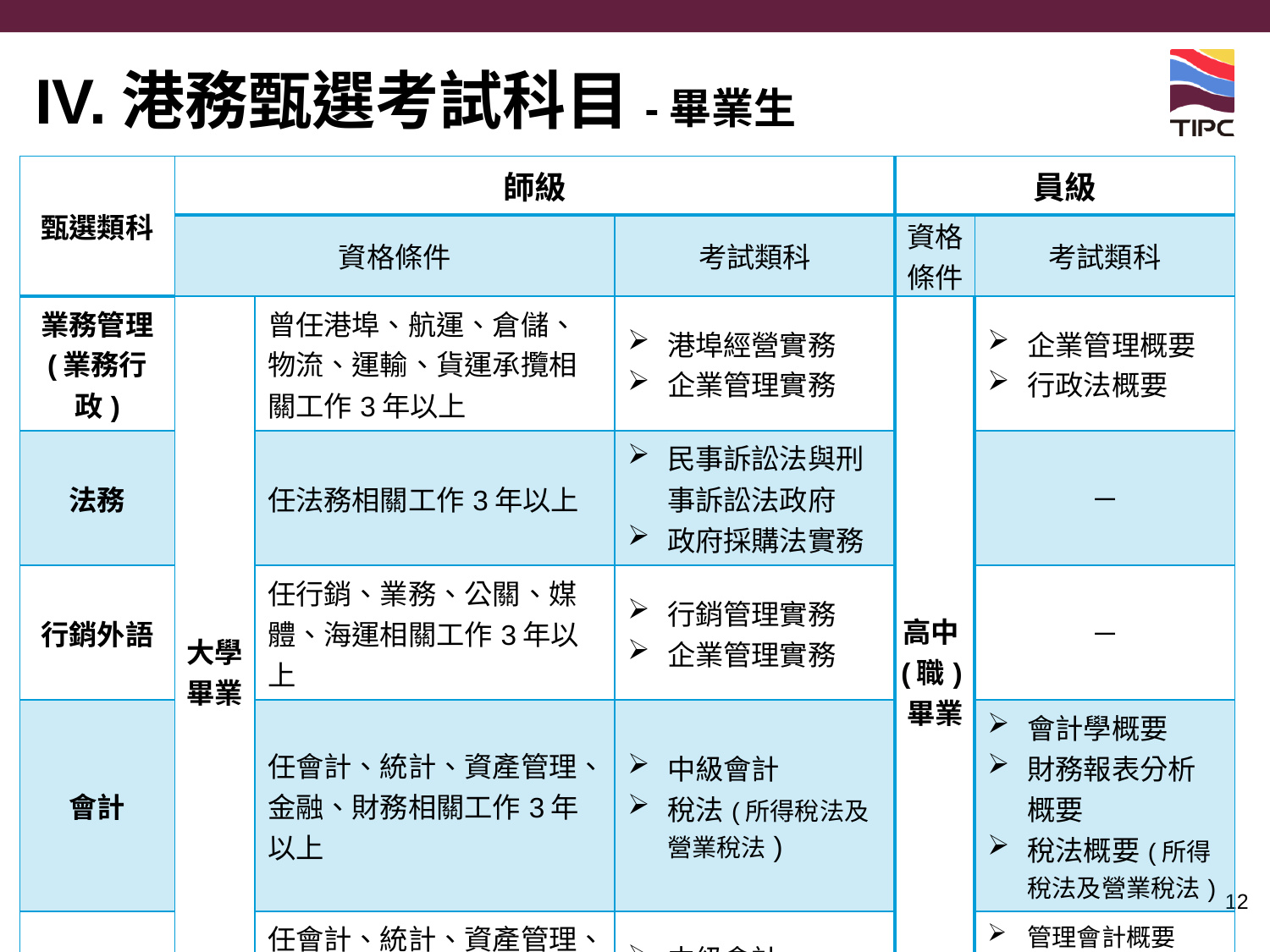

# IV.港務甄選考試科目-畢業生
| 甄選類科 | 師級 |  |  | 員級 |  |
| --- | --- | --- | --- | --- | --- |
|  | 資格條件 |  | 考試類科 | 資格條件 | 考試類科 |
| 業務管理 (業務行政) | 大學畢業 | 曾任港埠、航運、倉儲、物流、運輸、貨運承攬相關工作3年以上 | 港埠經營實務 企業管理實務 | 高中(職)畢業 | 企業管理概要 行政法概要 |
| 法務 |  | 任法務相關工作3年以上 | 民事訴訟法與刑事訴訟法政府 政府採購法實務 |  | ─ |
| 行銷外語 |  | 任行銷、業務、公關、媒體、海運相關工作3年以上 | 行銷管理實務 企業管理實務 |  | ─ |
| 會計 |  | 任會計、統計、資產管理、金融、財務相關工作3年以上 | 中級會計 稅法(所得稅法及營業稅法) |  | 會計學概要 財務報表分析概要 稅法概要(所得稅法及營業稅法) |
| 財務 |  | 任會計、統計、資產管理、金融、財務相關工作3年以上 | 中級會計 財務管理實務 |  | 管理會計概要 會計學概要 財務管理概要 |
12